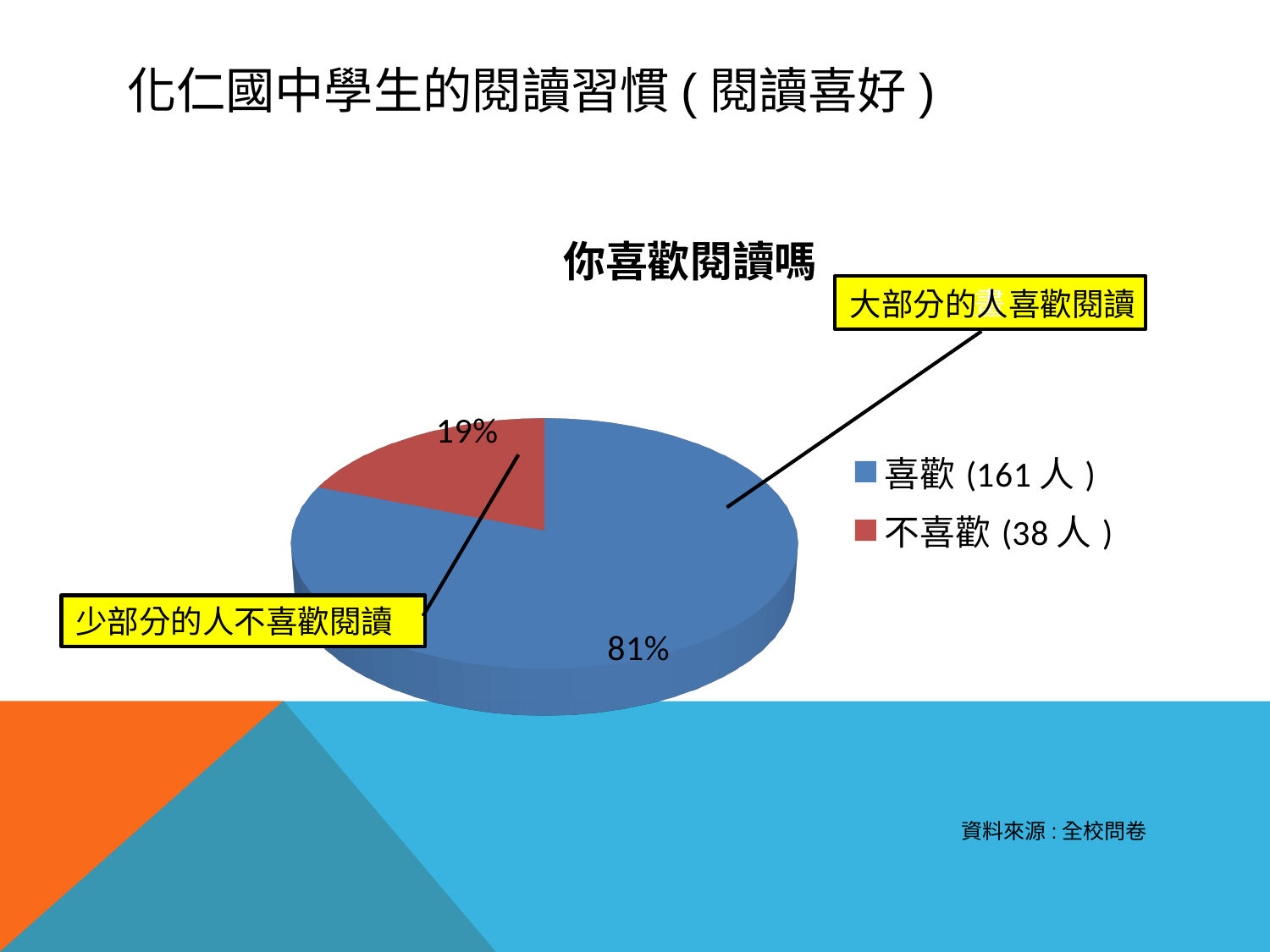

# 化仁國中學生的閱讀習慣(閱讀喜好)

[unsupported chart]

畫
大部分的人喜歡閱讀

少部分的人不喜歡閱讀
資料來源:全校問卷